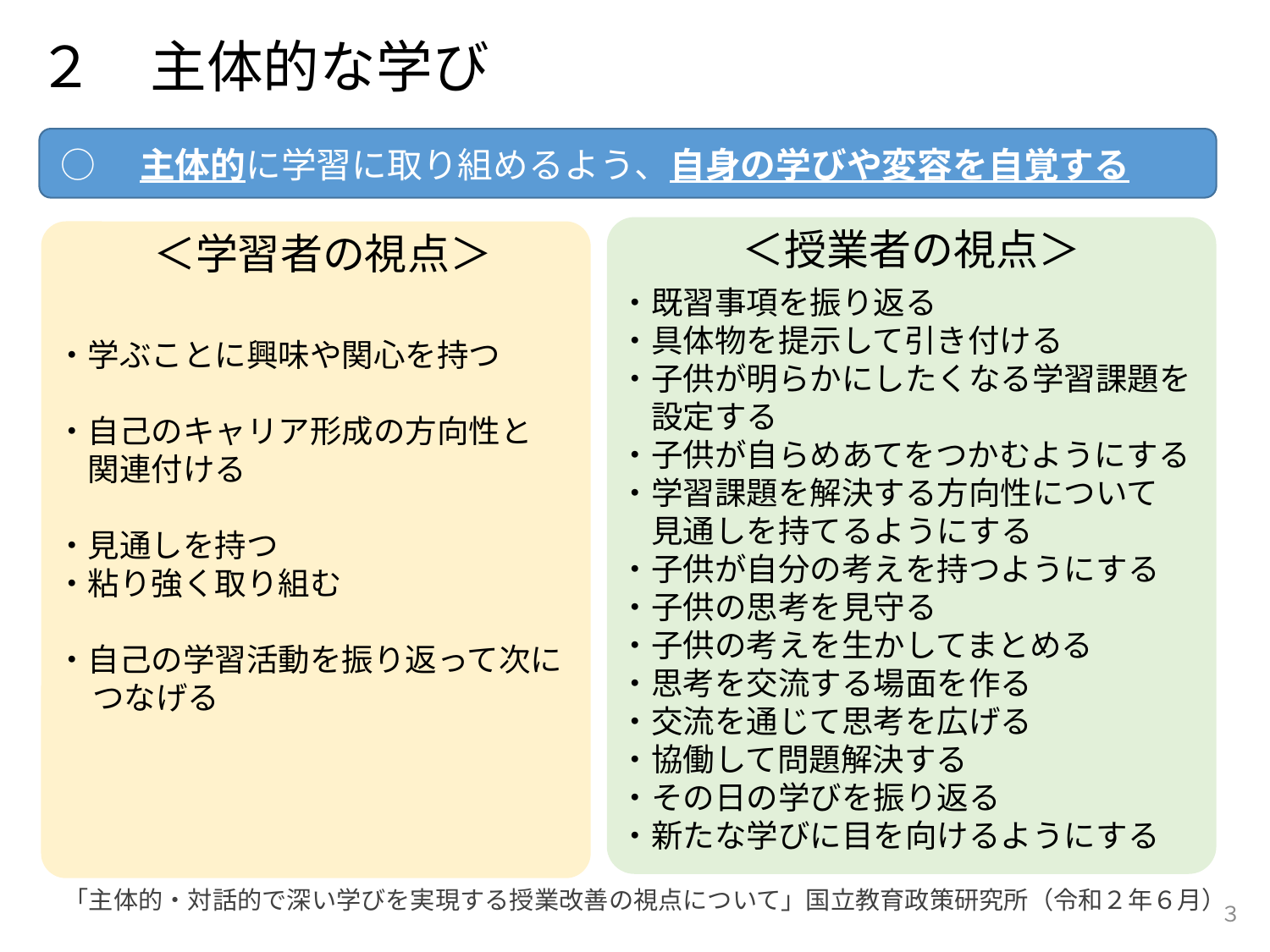

２　主体的な学び

○　主体的に学習に取り組めるよう、自身の学びや変容を自覚する
＜授業者の視点＞

＜学習者の視点＞
・既習事項を振り返る
・具体物を提示して引き付ける
・子供が明らかにしたくなる学習課題を
　設定する
・子供が自らめあてをつかむようにする
・学習課題を解決する方向性について
　見通しを持てるようにする
・子供が自分の考えを持つようにする
・子供の思考を見守る
・子供の考えを生かしてまとめる
・思考を交流する場面を作る
・交流を通じて思考を広げる
・協働して問題解決する
・その日の学びを振り返る
・新たな学びに目を向けるようにする

・学ぶことに興味や関心を持つ

・自己のキャリア形成の方向性と
　関連付ける

・見通しを持つ
・粘り強く取り組む

・自己の学習活動を振り返って次につなげる
「主体的・対話的で深い学びを実現する授業改善の視点について」国立教育政策研究所（令和２年６月）
３